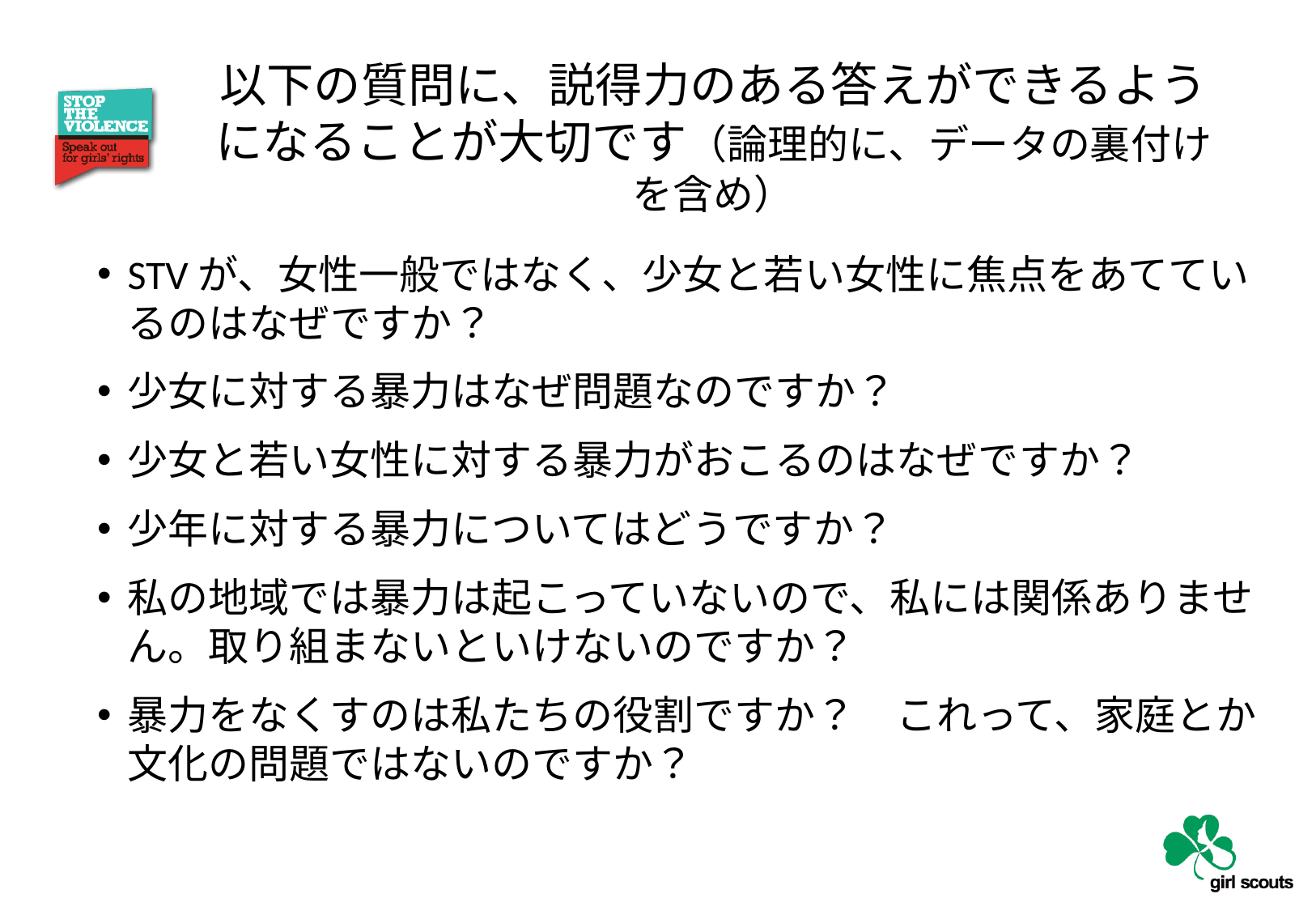

# 以下の質問に、説得力のある答えができるようになることが大切です（論理的に、データの裏付けを含め）
STVが、女性一般ではなく、少女と若い女性に焦点をあてているのはなぜですか？
少女に対する暴力はなぜ問題なのですか？
少女と若い女性に対する暴力がおこるのはなぜですか？
少年に対する暴力についてはどうですか？
私の地域では暴力は起こっていないので、私には関係ありません。取り組まないといけないのですか？
暴力をなくすのは私たちの役割ですか？　これって、家庭とか文化の問題ではないのですか？